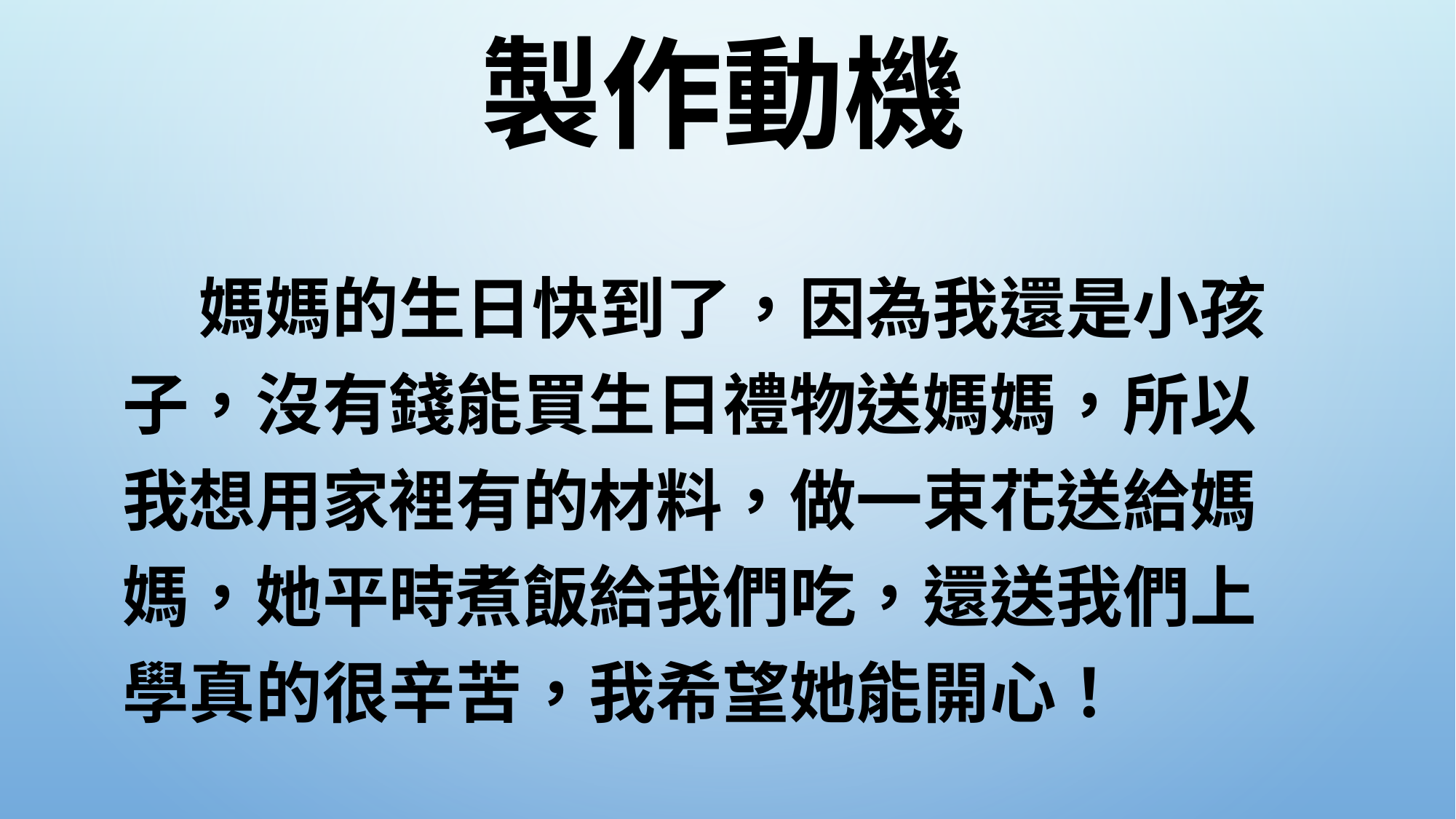

# 製作動機
    媽媽的生日快到了，因為我還是小孩子，沒有錢能買生日禮物送媽媽，所以我想用家裡有的材料，做一束花送給媽媽，她平時煮飯給我們吃，還送我們上學真的很辛苦，我希望她能開心！